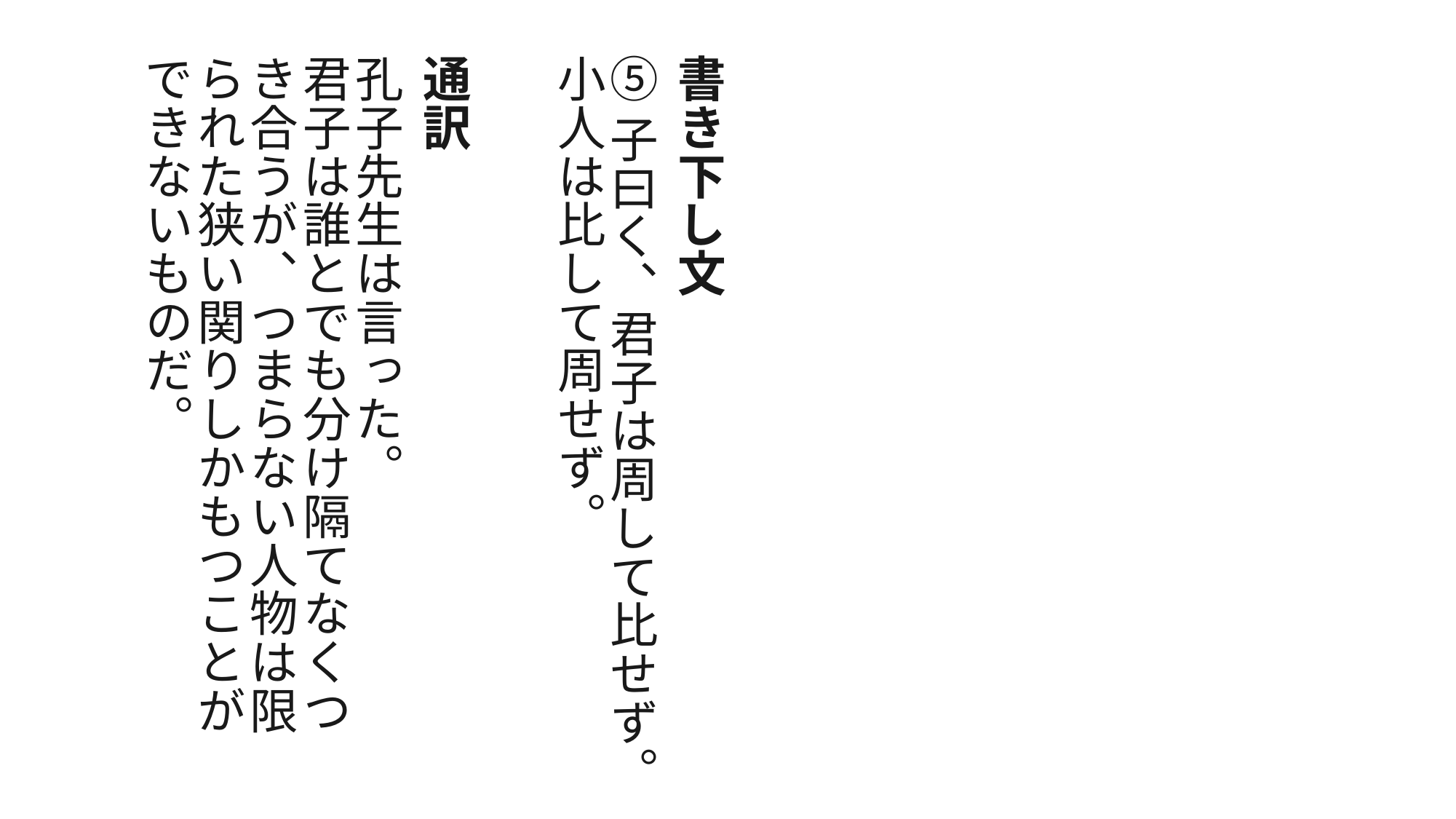

書き下し文
⑤子曰く、君子は周して比せず。小人は比して周せず。

通訳
孔子先生は言った。
君子は誰とでも分け隔てなくつき合うが、つまらない人物は限られた狭い関りしかもつことができないものだ。